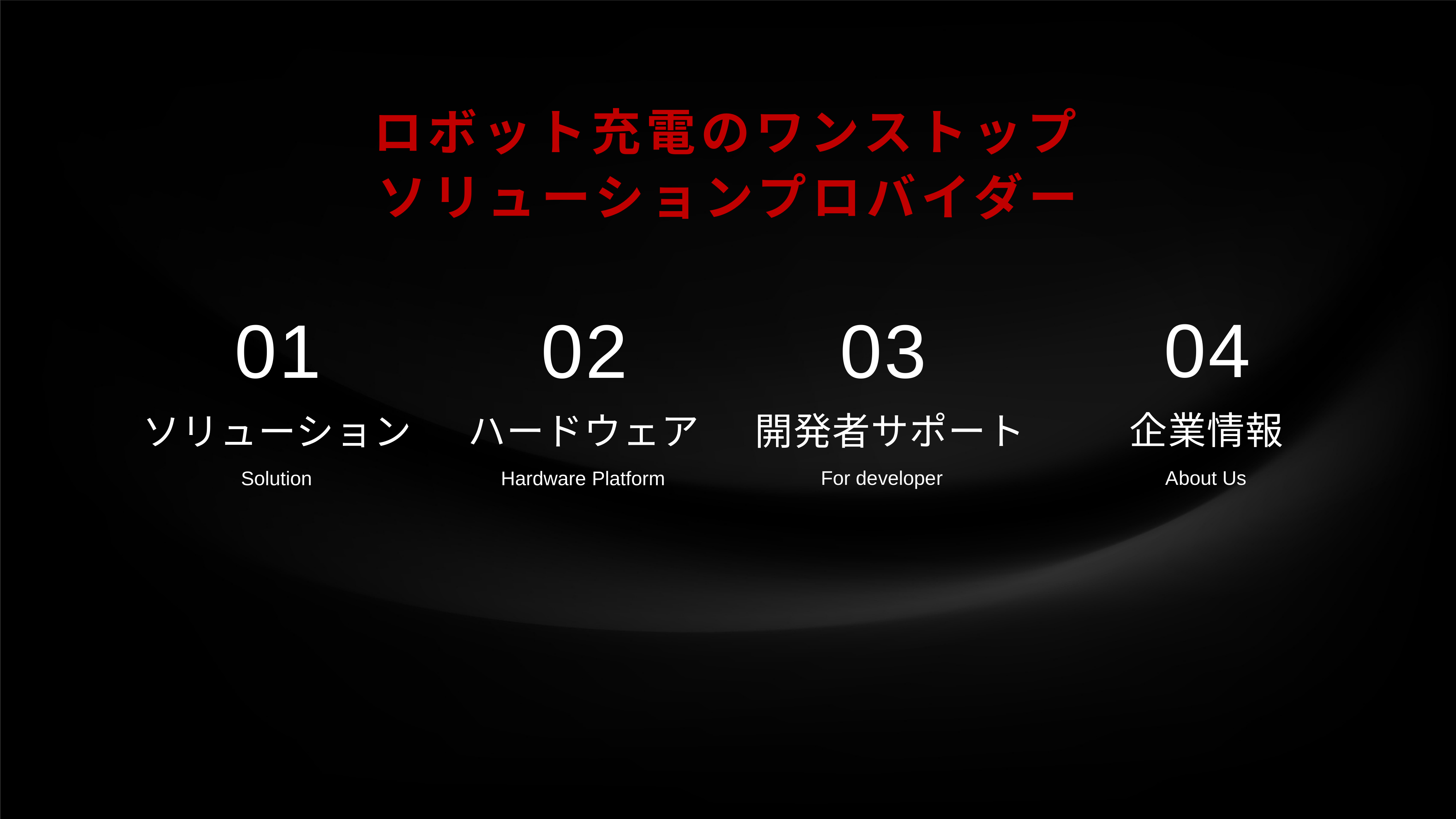

ロボット充電のワンストップソリューションプロバイダー
04
01
02
03
企業情報

開発者サポート

ハードウェア

ソリューション

For developer
About Us
Solution
Hardware Platform